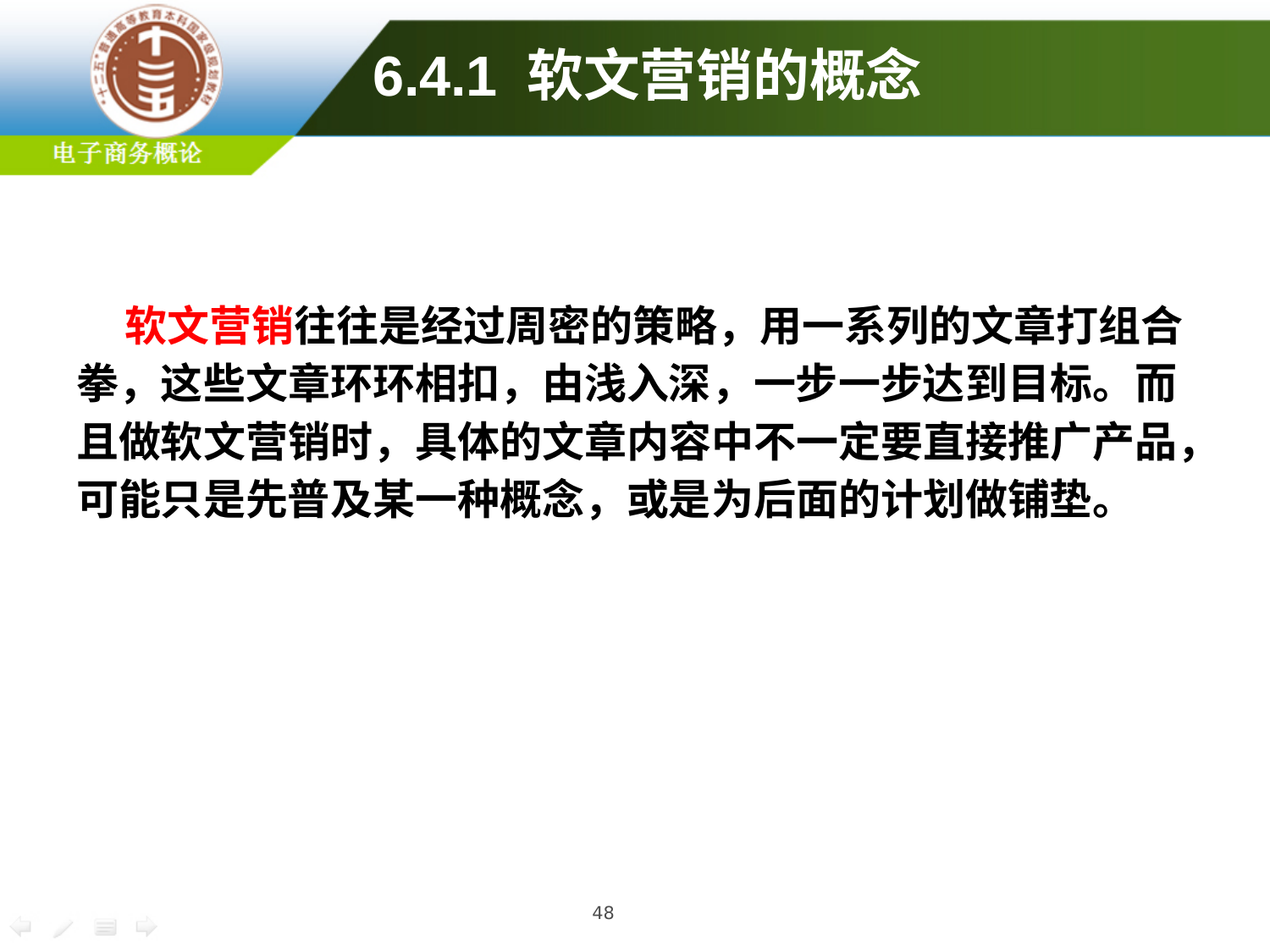

# 6.4.1 软文营销的概念
    软文营销往往是经过周密的策略，用一系列的文章打组合拳，这些文章环环相扣，由浅入深，一步一步达到目标。而且做软文营销时，具体的文章内容中不一定要直接推广产品，可能只是先普及某一种概念，或是为后面的计划做铺垫。

48